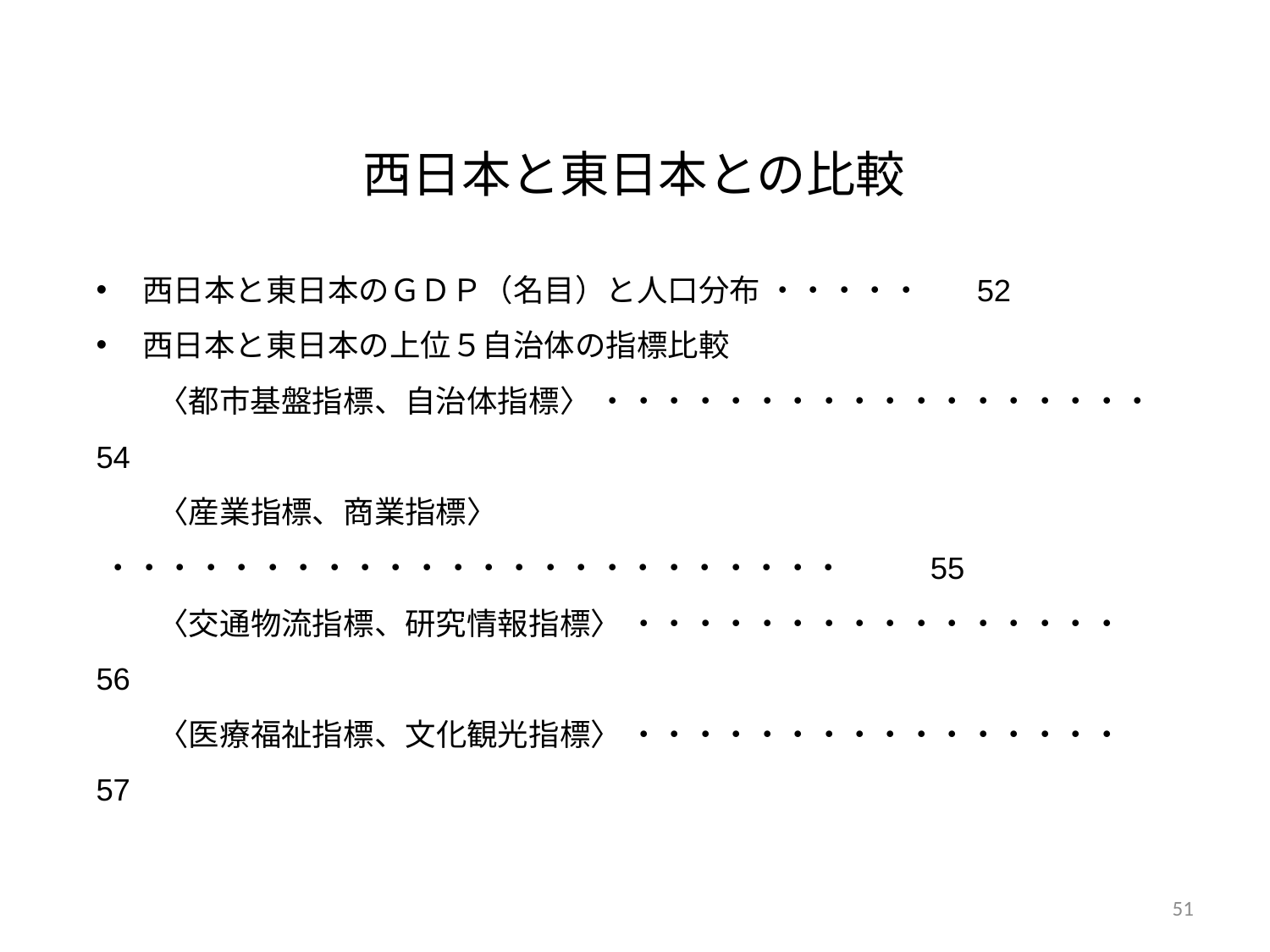

# 西日本と東日本との比較

西日本と東日本のＧＤＰ（名目）と人口分布 ・・・・・		52
西日本と東日本の上位５自治体の指標比較
　　〈都市基盤指標、自治体指標〉 ・・・・・・・・・・・・・・・・・・		54
　　〈産業指標、商業指標〉 ・・・・・・・・・・・・・・・・・・・・・・・・		55
　　〈交通物流指標、研究情報指標〉 ・・・・・・・・・・・・・・・・		56
　　〈医療福祉指標、文化観光指標〉 ・・・・・・・・・・・・・・・・		57
51